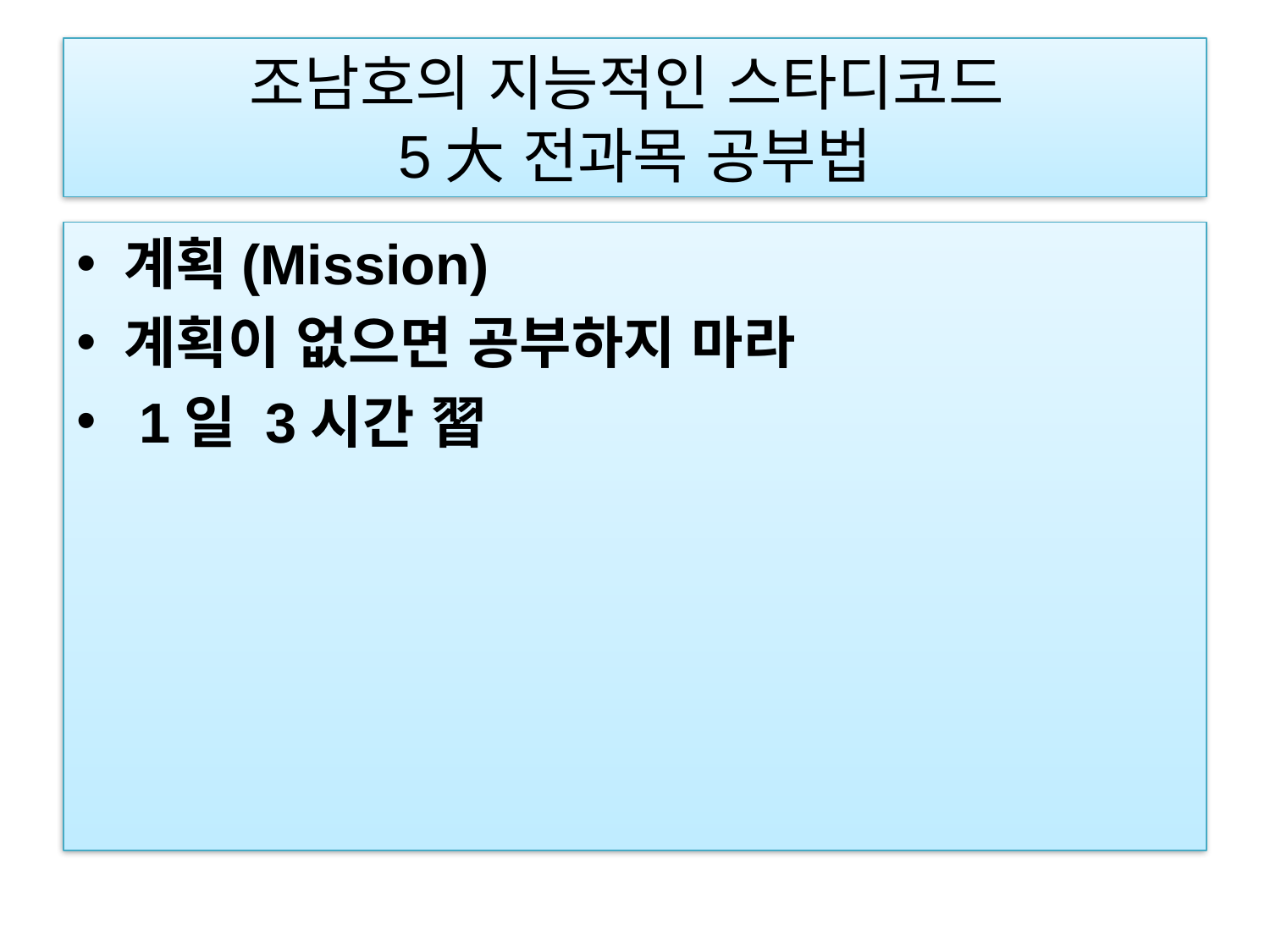

# 조남호의 지능적인 스타디코드 5大 전과목 공부법
계획(Mission)
계획이 없으면 공부하지 마라
 1일 3시간 習